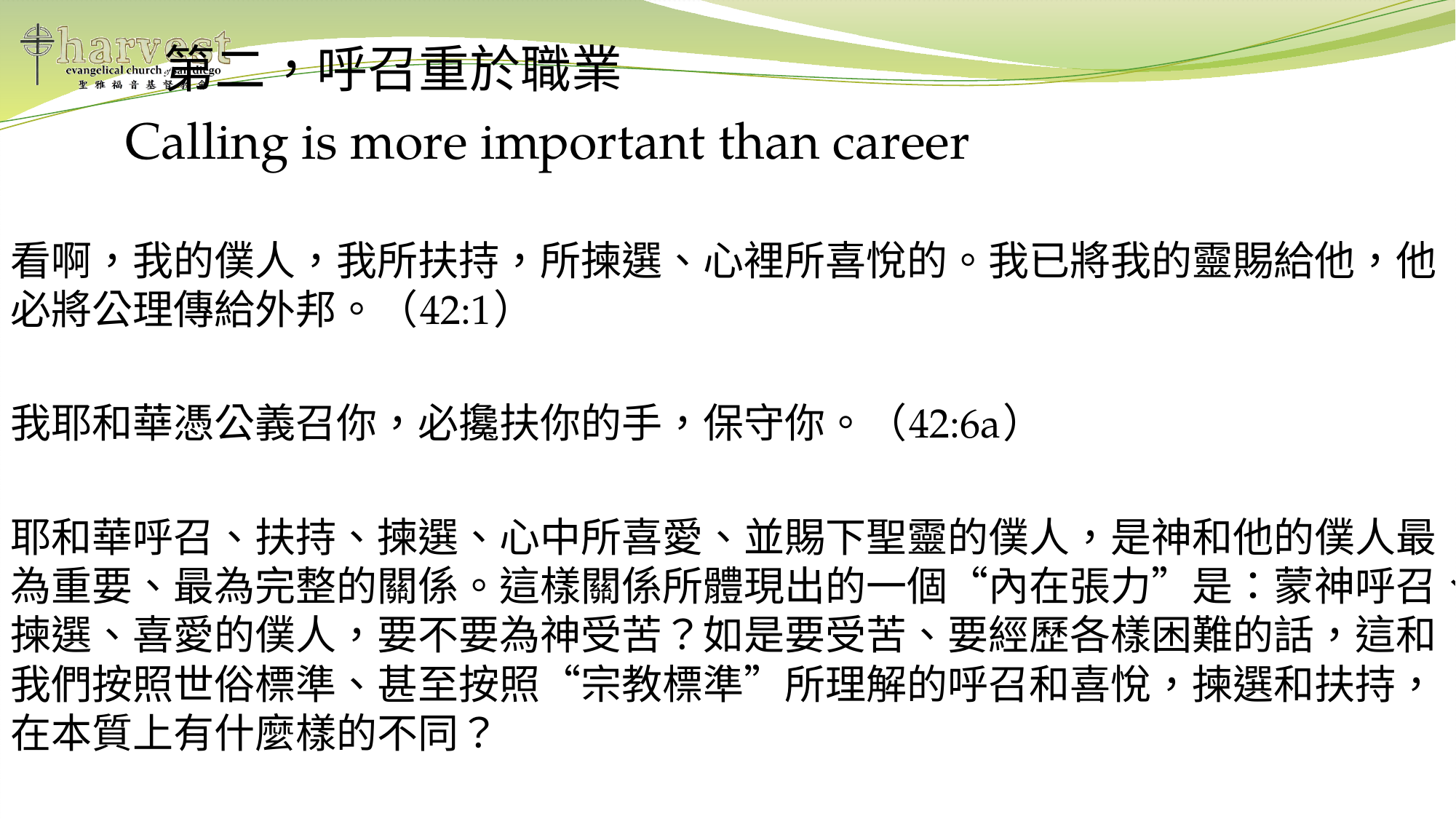

第二，呼召重於職業
         Calling is more important than career

看啊，我的僕人，我所扶持，所揀選、心裡所喜悅的。我已將我的靈賜給他，他必將公理傳給外邦。（42:1）

我耶和華憑公義召你，必攙扶你的手，保守你。（42:6a）

耶和華呼召、扶持、揀選、心中所喜愛、並賜下聖靈的僕人，是神和他的僕人最為重要、最為完整的關係。這樣關係所體現出的一個“內在張力”是：蒙神呼召、揀選、喜愛的僕人，要不要為神受苦？如是要受苦、要經歷各樣困難的話，這和我們按照世俗標準、甚至按照“宗教標準”所理解的呼召和喜悅，揀選和扶持，在本質上有什麼樣的不同？

#